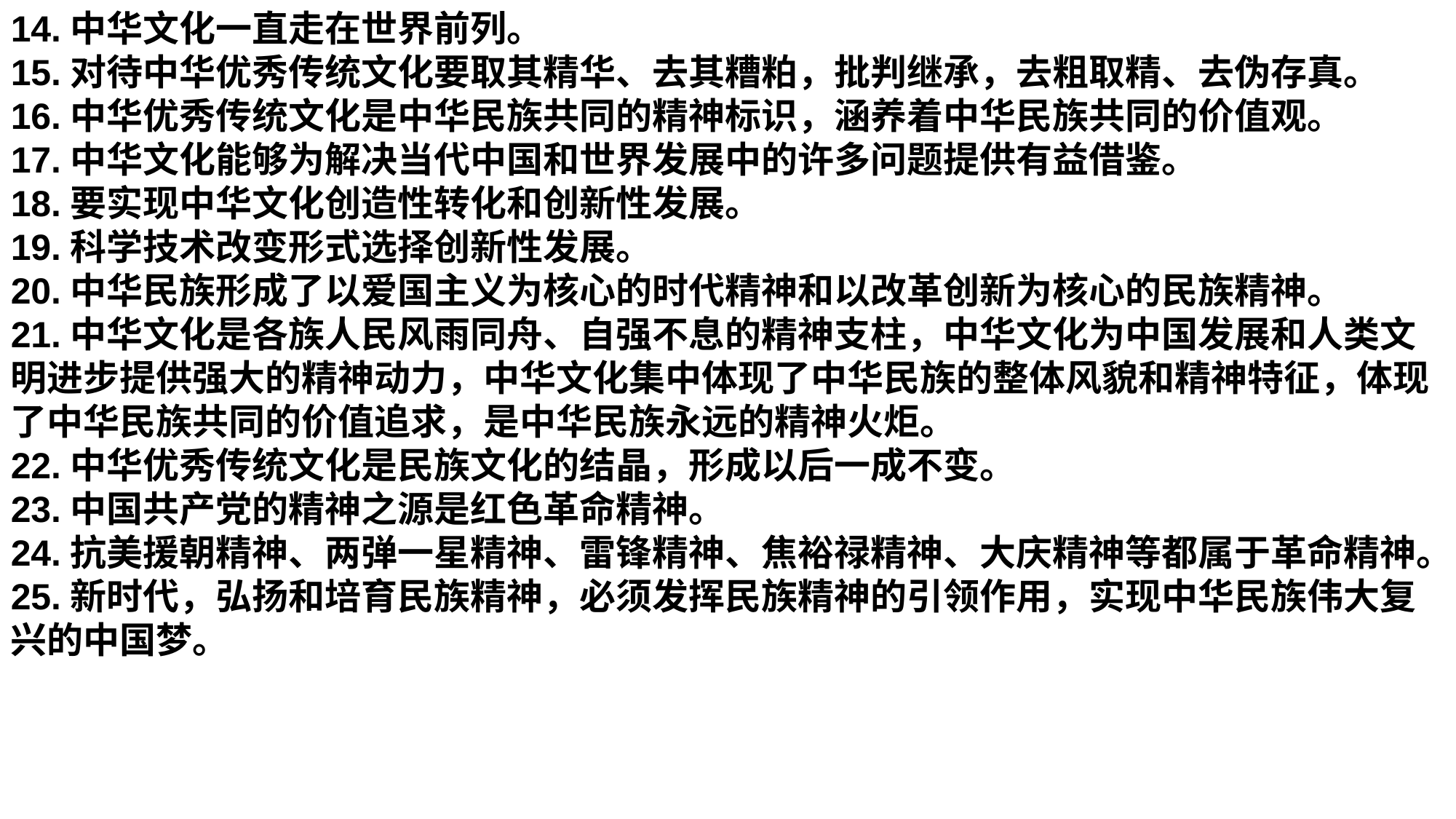

14.中华文化一直走在世界前列。
15.对待中华优秀传统文化要取其精华、去其糟粕，批判继承，去粗取精、去伪存真。
16.中华优秀传统文化是中华民族共同的精神标识，涵养着中华民族共同的价值观。
17.中华文化能够为解决当代中国和世界发展中的许多问题提供有益借鉴。
18.要实现中华文化创造性转化和创新性发展。
19.科学技术改变形式选择创新性发展。
20.中华民族形成了以爱国主义为核心的时代精神和以改革创新为核心的民族精神。
21.中华文化是各族人民风雨同舟、自强不息的精神支柱，中华文化为中国发展和人类文明进步提供强大的精神动力，中华文化集中体现了中华民族的整体风貌和精神特征，体现了中华民族共同的价值追求，是中华民族永远的精神火炬。
22.中华优秀传统文化是民族文化的结晶，形成以后一成不变。
23.中国共产党的精神之源是红色革命精神。
24.抗美援朝精神、两弹一星精神、雷锋精神、焦裕禄精神、大庆精神等都属于革命精神。
25.新时代，弘扬和培育民族精神，必须发挥民族精神的引领作用，实现中华民族伟大复兴的中国梦。